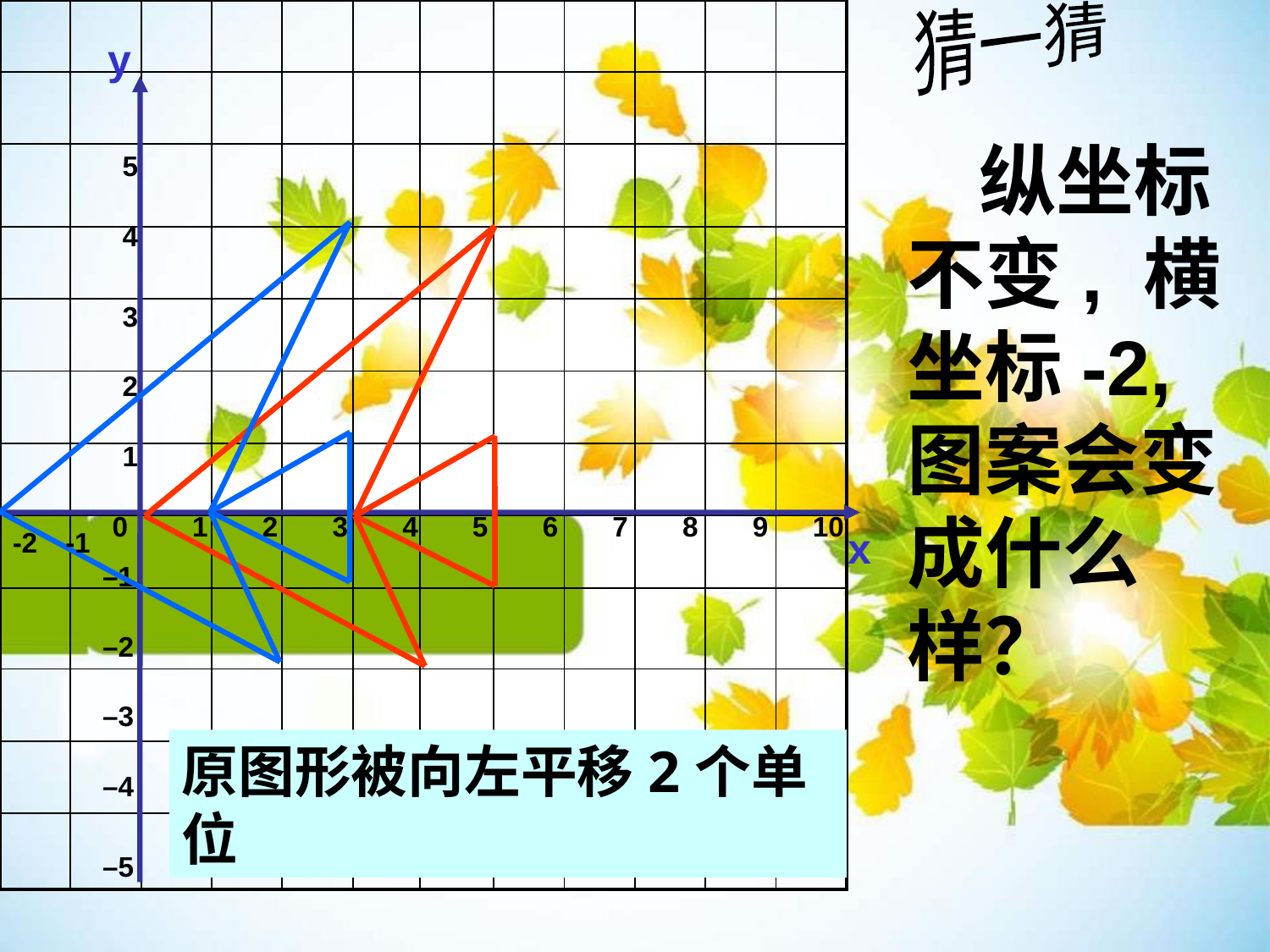

|  |  |  |  |  |  |  |  |  |  |  |  |
| --- | --- | --- | --- | --- | --- | --- | --- | --- | --- | --- | --- |
|  |  |  |  |  |  |  |  |  |  |  |  |
|  |  |  |  |  |  |  |  |  |  |  |  |
|  |  |  |  |  |  |  |  |  |  |  |  |
|  |  |  |  |  |  |  |  |  |  |  |  |
|  |  |  |  |  |  |  |  |  |  |  |  |
|  |  |  |  |  |  |  |  |  |  |  |  |
|  |  |  |  |  |  |  |  |  |  |  |  |
|  |  |  |  |  |  |  |  |  |  |  |  |
|  |  |  |  |  |  |  |  |  |  |  |  |
|  |  |  |  |  |  |  |  |  |  |  |  |
|  |  |  |  |  |  |  |  |  |  |  |  |
猜一猜
y

5
4
3
2

1
0
1
2
3
4
5
6
7
8
9
10

–1
–2
–3
–4
–5
   纵坐标不变, 横坐标-2,图案会变成什么样？

x
-2
-1
原图形被向左平移2个单位